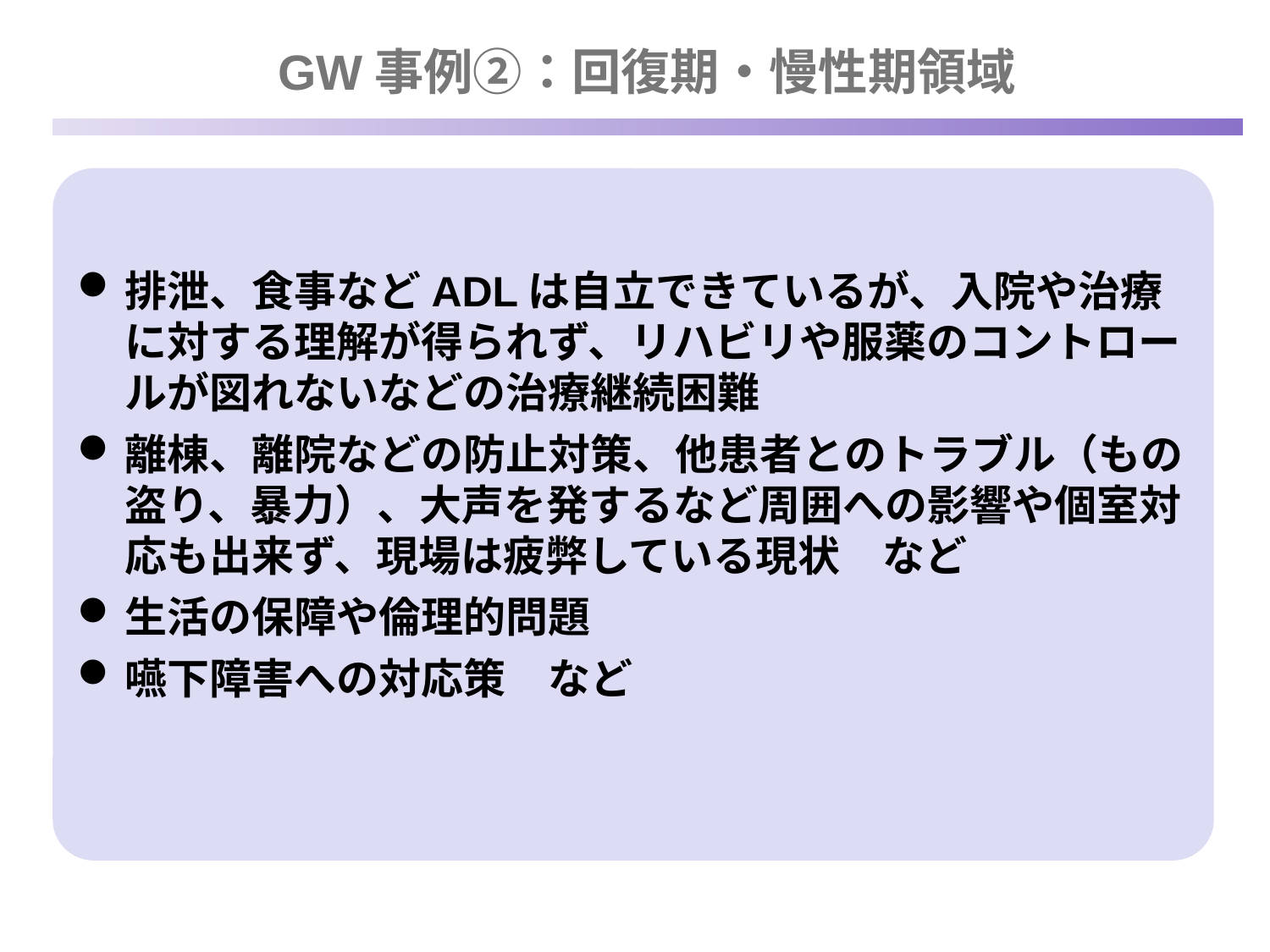

GW事例②：回復期・慢性期領域

排泄、食事などADLは自立できているが、入院や治療に対する理解が得られず、リハビリや服薬のコントロールが図れないなどの治療継続困難
離棟、離院などの防止対策、他患者とのトラブル（もの盗り、暴力）、大声を発するなど周囲への影響や個室対応も出来ず、現場は疲弊している現状　など
生活の保障や倫理的問題
嚥下障害への対応策　など